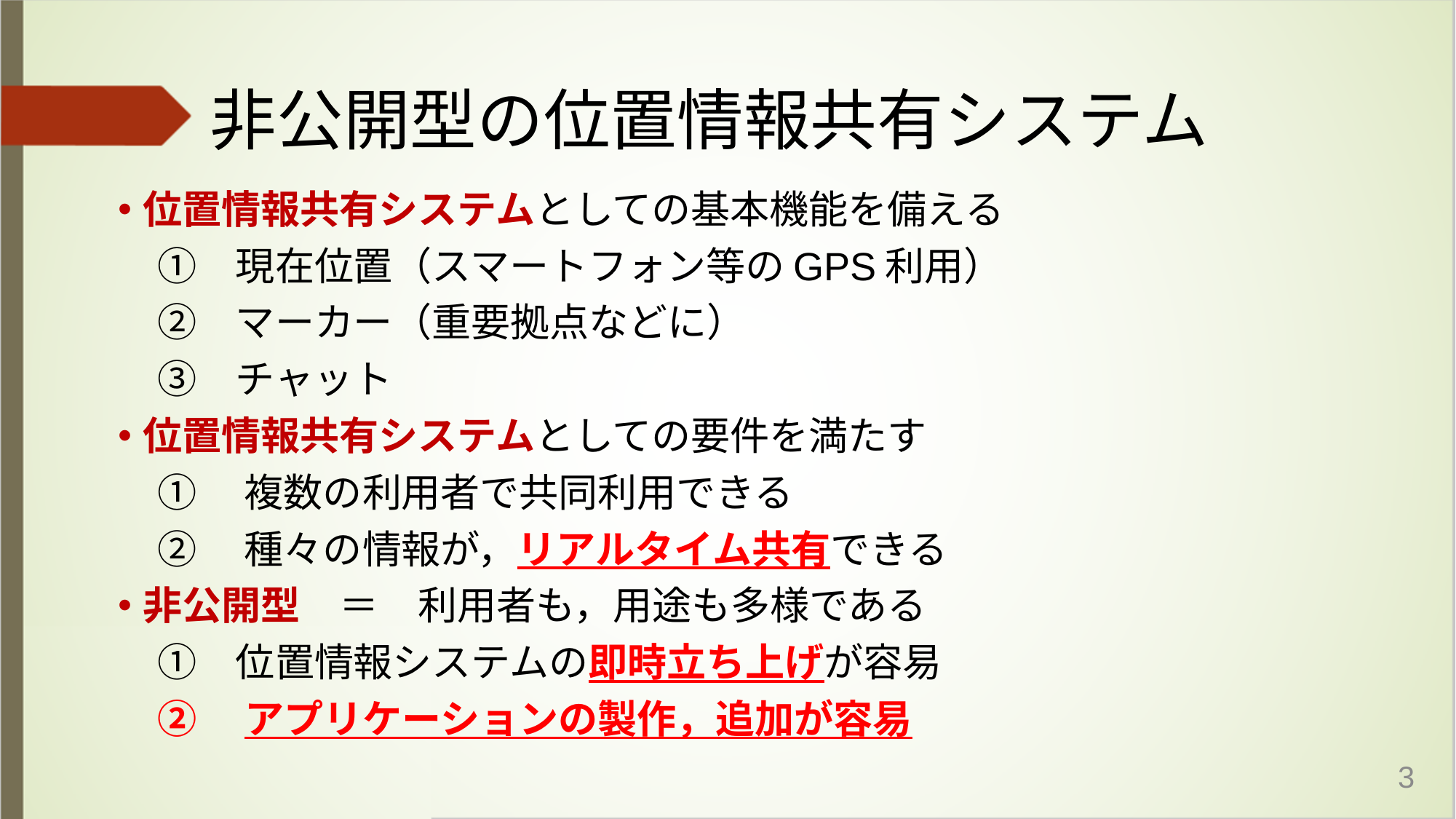

# 非公開型の位置情報共有システム
位置情報共有システムとしての基本機能を備える
　①　現在位置（スマートフォン等のGPS利用）
　②　マーカー（重要拠点などに）
　③　チャット
位置情報共有システムとしての要件を満たす
　① 　複数の利用者で共同利用できる
　② 　種々の情報が，リアルタイム共有できる
非公開型　＝　利用者も，用途も多様である
　①　位置情報システムの即時立ち上げが容易
　② 　アプリケーションの製作，追加が容易
3